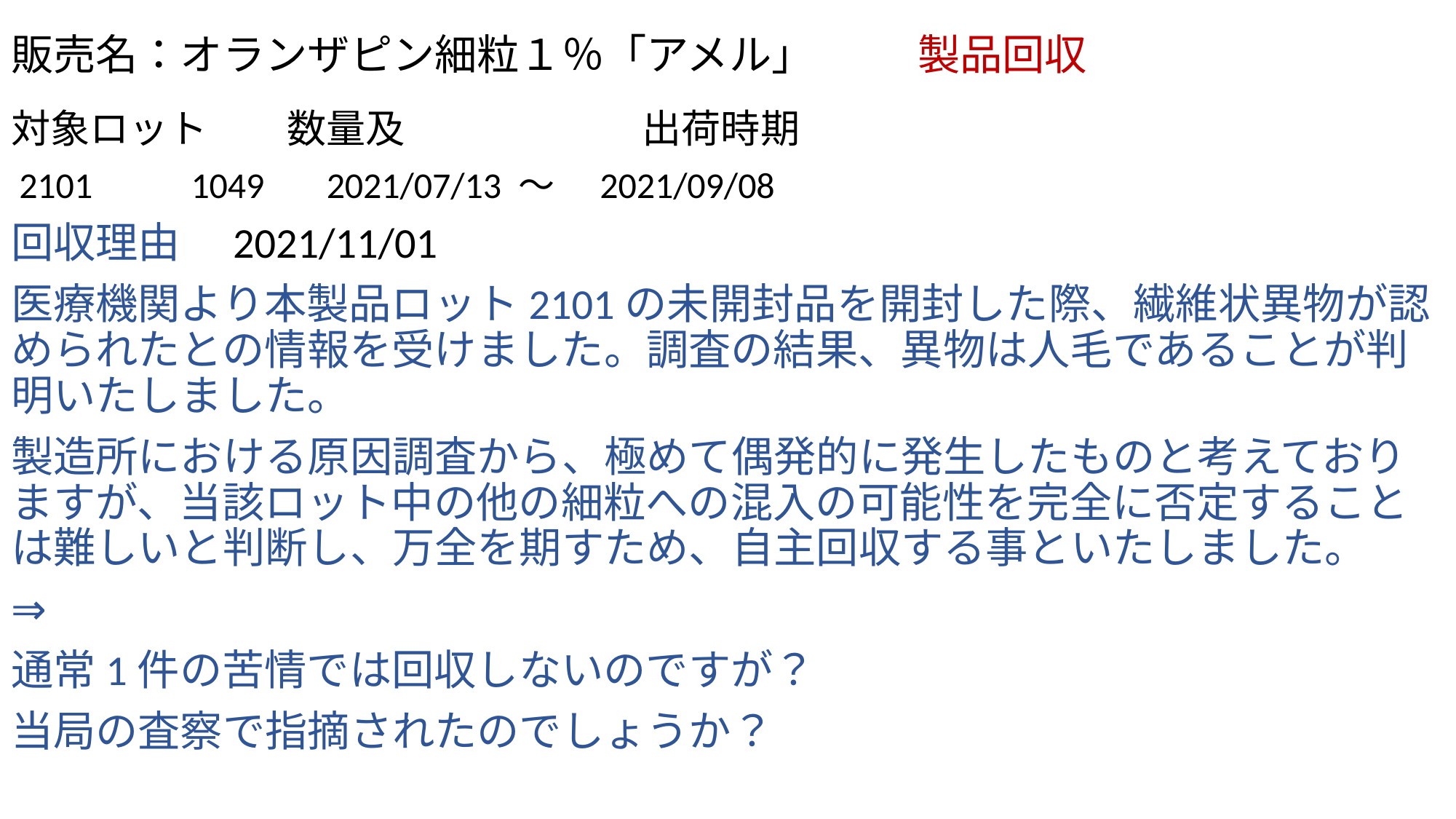

# 販売名：オランザピン細粒１％「アメル」 　 　製品回収
対象ロット　　数量及　　　　　　出荷時期
 2101　　 1049　 2021/07/13 ～　2021/09/08
回収理由　2021/11/01
医療機関より本製品ロット2101の未開封品を開封した際、繊維状異物が認められたとの情報を受けました。調査の結果、異物は人毛であることが判明いたしました。
製造所における原因調査から、極めて偶発的に発生したものと考えておりますが、当該ロット中の他の細粒への混入の可能性を完全に否定することは難しいと判断し、万全を期すため、自主回収する事といたしました。
⇒
通常1件の苦情では回収しないのですが？
当局の査察で指摘されたのでしょうか？